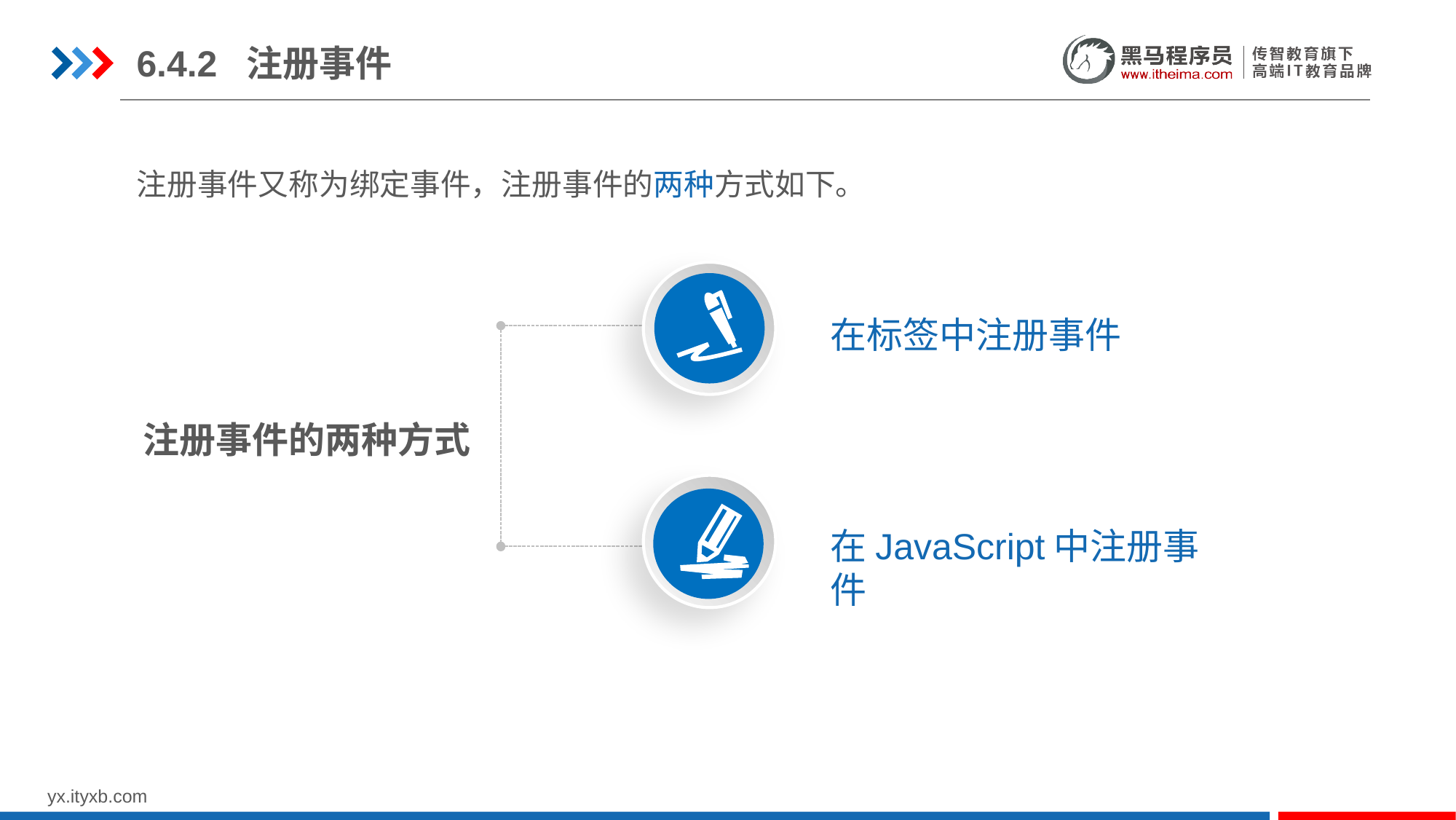

6.4.2  注册事件
注册事件又称为绑定事件，注册事件的两种方式如下。

在标签中注册事件
注册事件的两种方式

在JavaScript中注册事件